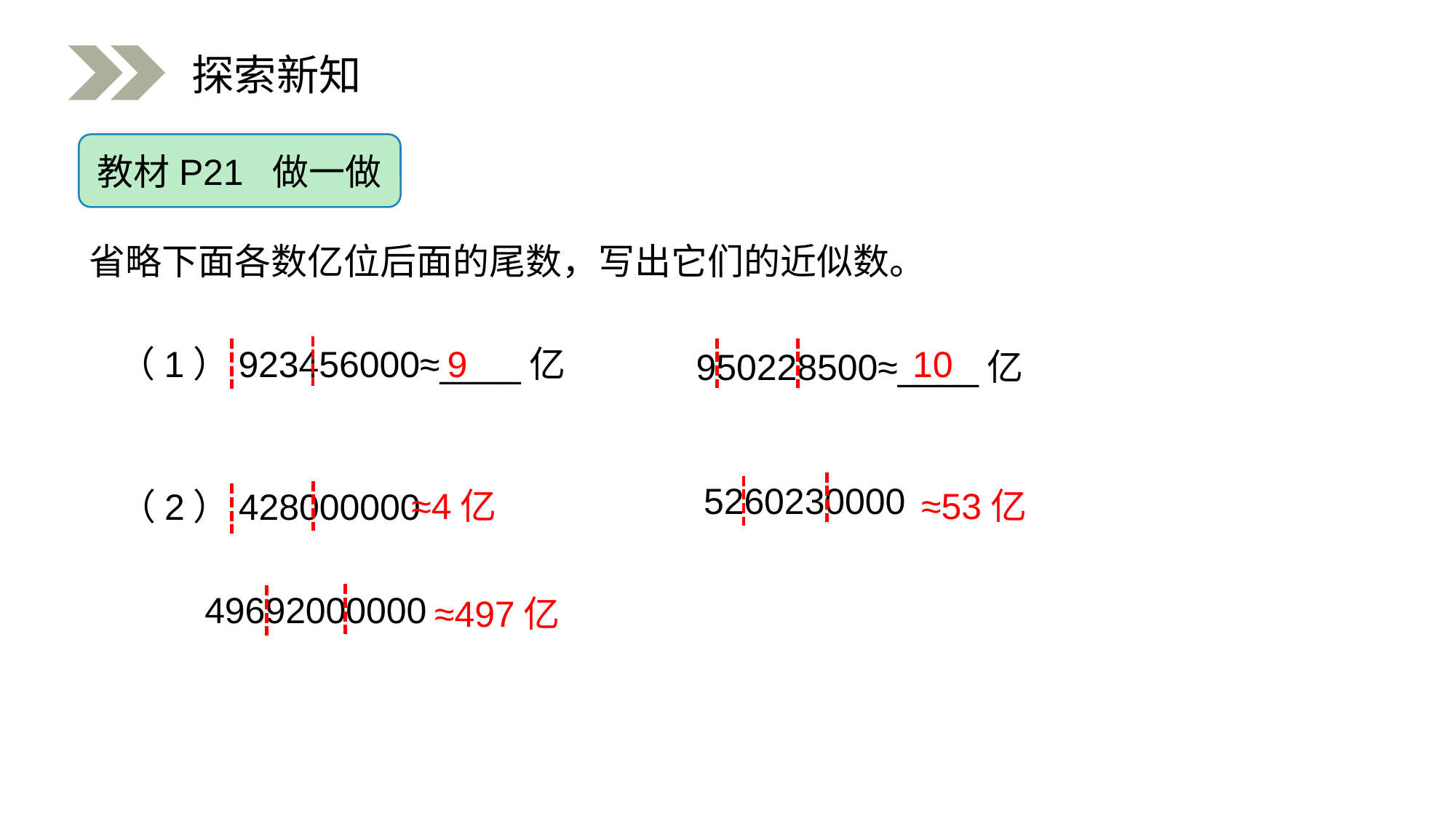

探索新知
教材P21  做一做
    省略下面各数亿位后面的尾数，写出它们的近似数。
9
10
（1）923456000≈____亿
950228500≈____亿
5260230000
≈53亿
≈4亿
（2）428000000
49692000000
≈497亿